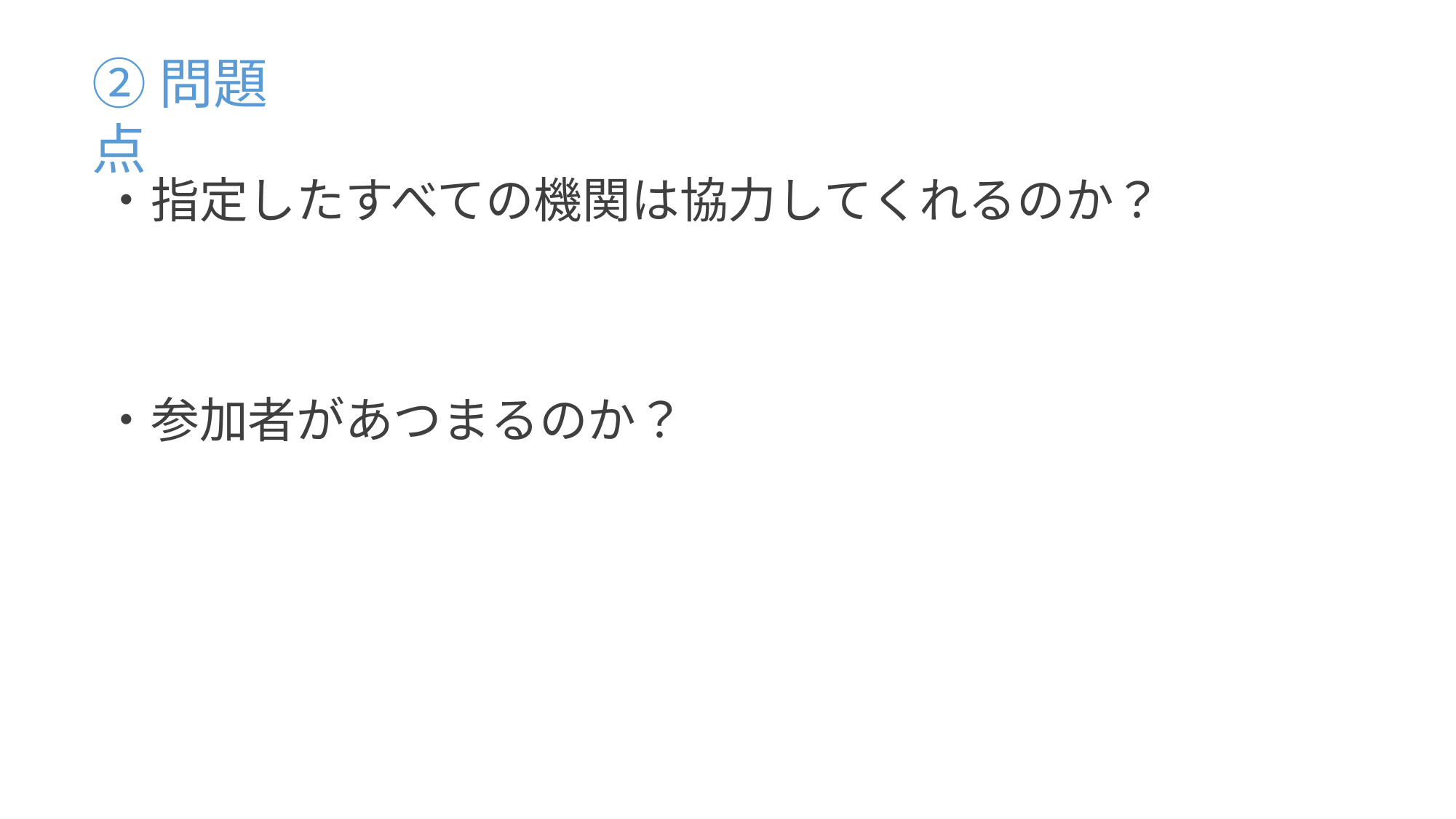

# ②問題点
・指定したすべての機関は協力してくれるのか？

・参加者があつまるのか？